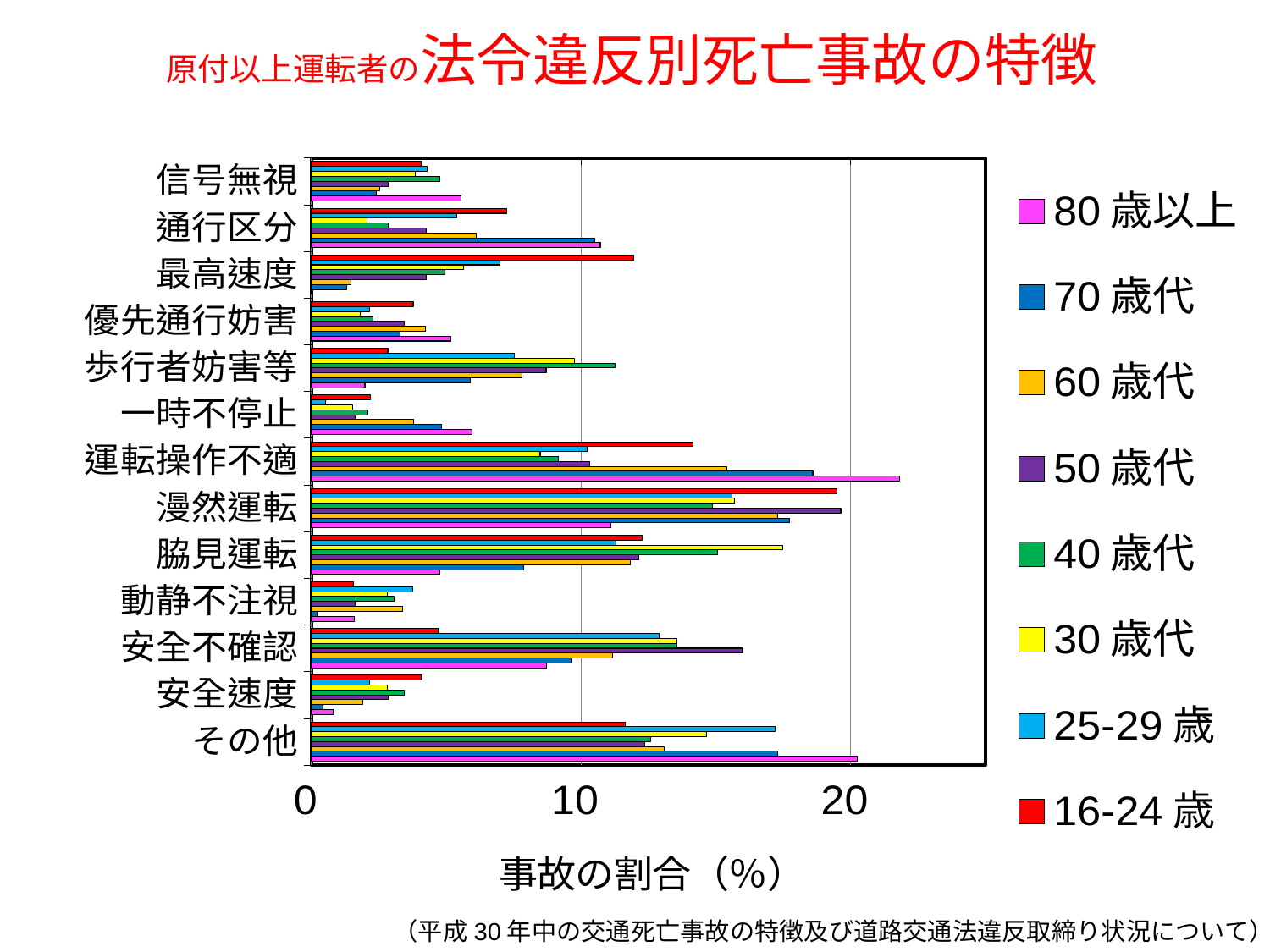

# 原付以上運転者の法令違反別死亡事故の特徴

### Chart

| Category | 16-24歳 | 25-29歳 | 30歳代 | 40歳代 | 50歳代 | 60歳代 | 70歳代 | 80歳以上 |
|---|---|---|---|---|---|---|---|---|
| 信号無視 | 4.088050314465408 | 4.301075268817205 | 3.8560411311053984 | 4.770992366412214 | 2.834008097165992 | 2.5316455696202533 | 2.4070021881838075 | 5.555555555555555 |
| 通行区分 | 7.232704402515723 | 5.376344086021505 | 2.056555269922879 | 2.8625954198473282 | 4.251012145748987 | 6.118143459915612 | 10.50328227571116 | 10.714285714285714 |
| 最高速度 | 11.949685534591195 | 6.989247311827956 | 5.655526992287918 | 4.961832061068702 | 4.251012145748987 | 1.4767932489451476 | 1.312910284463895 | 0.0 |
| 優先通行妨害 | 3.7735849056603774 | 2.1505376344086025 | 1.7994858611825193 | 2.2900763358778624 | 3.4412955465587043 | 4.219409282700422 | 3.282275711159737 | 5.158730158730158 |
| 歩行者妨害等 | 2.8301886792452833 | 7.526881720430108 | 9.768637532133676 | 11.259541984732824 | 8.704453441295547 | 7.805907172995781 | 5.908096280087528 | 1.984126984126984 |
| 一時不停止 | 2.20125786163522 | 0.5376344086021506 | 1.5424164524421593 | 2.099236641221374 | 1.6194331983805668 | 3.79746835443038 | 4.814004376367615 | 5.952380952380952 |
| 運転操作不適 | 14.150943396226415 | 10.21505376344086 | 8.483290488431876 | 9.16030534351145 | 10.323886639676113 | 15.400843881856542 | 18.599562363238512 | 21.825396825396826 |
| 漫然運転 | 19.49685534591195 | 15.591397849462366 | 15.681233933161954 | 14.885496183206106 | 19.63562753036437 | 17.29957805907173 | 17.72428884026258 | 11.11111111111111 |
| 脇見運転 | 12.264150943396226 | 11.29032258064516 | 17.480719794344473 | 15.076335877862595 | 12.145748987854251 | 11.814345991561181 | 7.87746170678337 | 4.761904761904762 |
| 動静不注視 | 1.5723270440251573 | 3.763440860215054 | 2.827763496143959 | 3.0534351145038165 | 1.6194331983805668 | 3.375527426160337 | 0.2188183807439825 | 1.5873015873015872 |
| 安全不確認 | 4.716981132075472 | 12.903225806451612 | 13.549618320610687 | 13.549618320610687 | 15.991902834008098 | 11.181434599156118 | 9.62800875273523 | 8.73015873015873 |
| 安全速度 | 4.088050314465408 | 2.1505376344086025 | 2.827763496143959 | 3.435114503816794 | 2.834008097165992 | 1.89873417721519 | 0.437636761487965 | 0.7936507936507936 |
| その他 | 11.635220125786164 | 17.20430107526882 | 14.652956298200515 | 12.595419847328243 | 12.348178137651821 | 13.080168776371309 | 17.286652078774615 | 20.238095238095237 |
（平成30年中の交通死亡事故の特徴及び道路交通法違反取締り状況について）